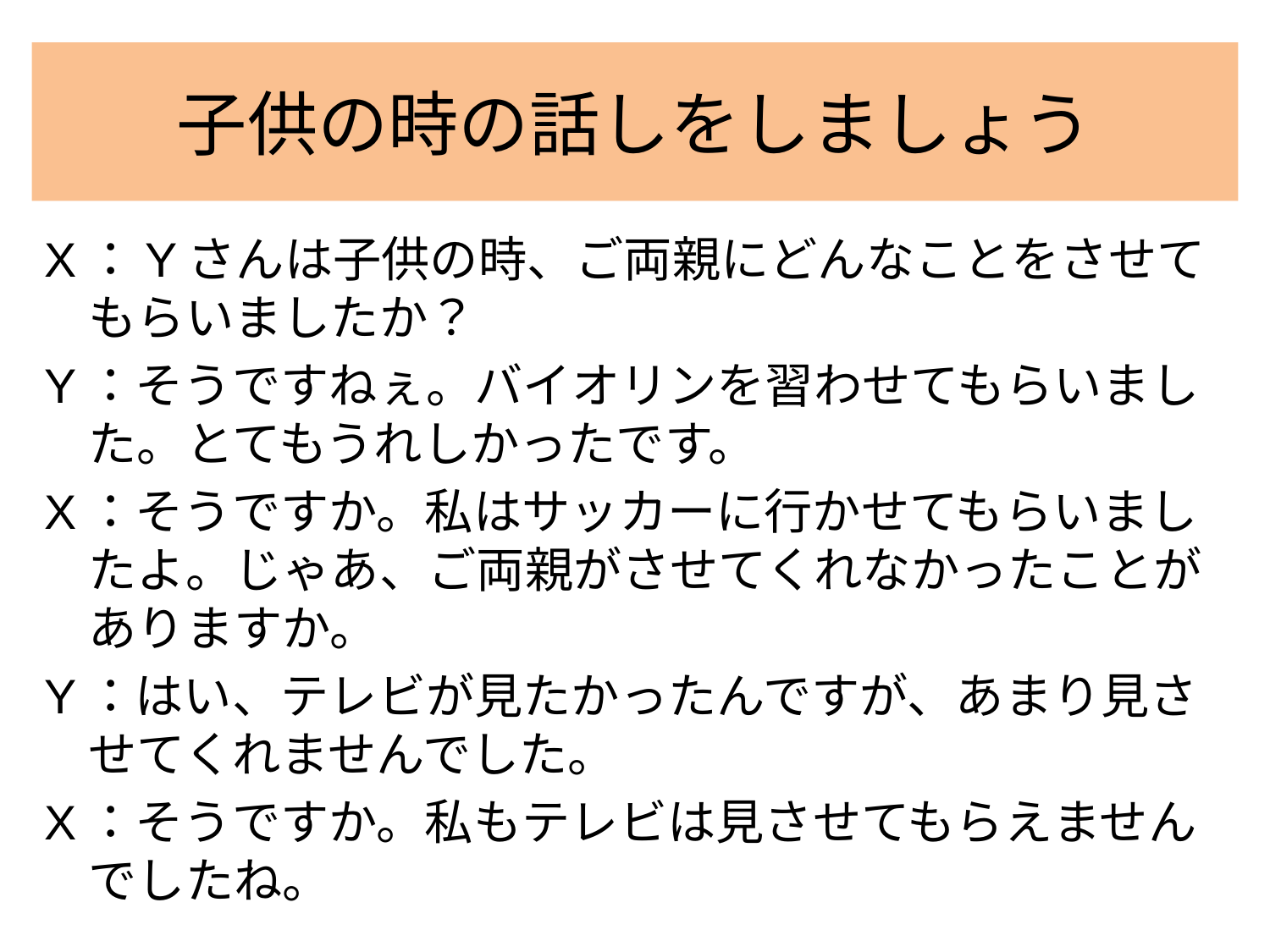

# 子供の時の話しをしましょう
X：Yさんは子供の時、ご両親にどんなことをさせてもらいましたか？
Y：そうですねぇ。バイオリンを習わせてもらいました。とてもうれしかったです。
X：そうですか。私はサッカーに行かせてもらいましたよ。じゃあ、ご両親がさせてくれなかったことがありますか。
Y：はい、テレビが見たかったんですが、あまり見させてくれませんでした。
X：そうですか。私もテレビは見させてもらえませんでしたね。